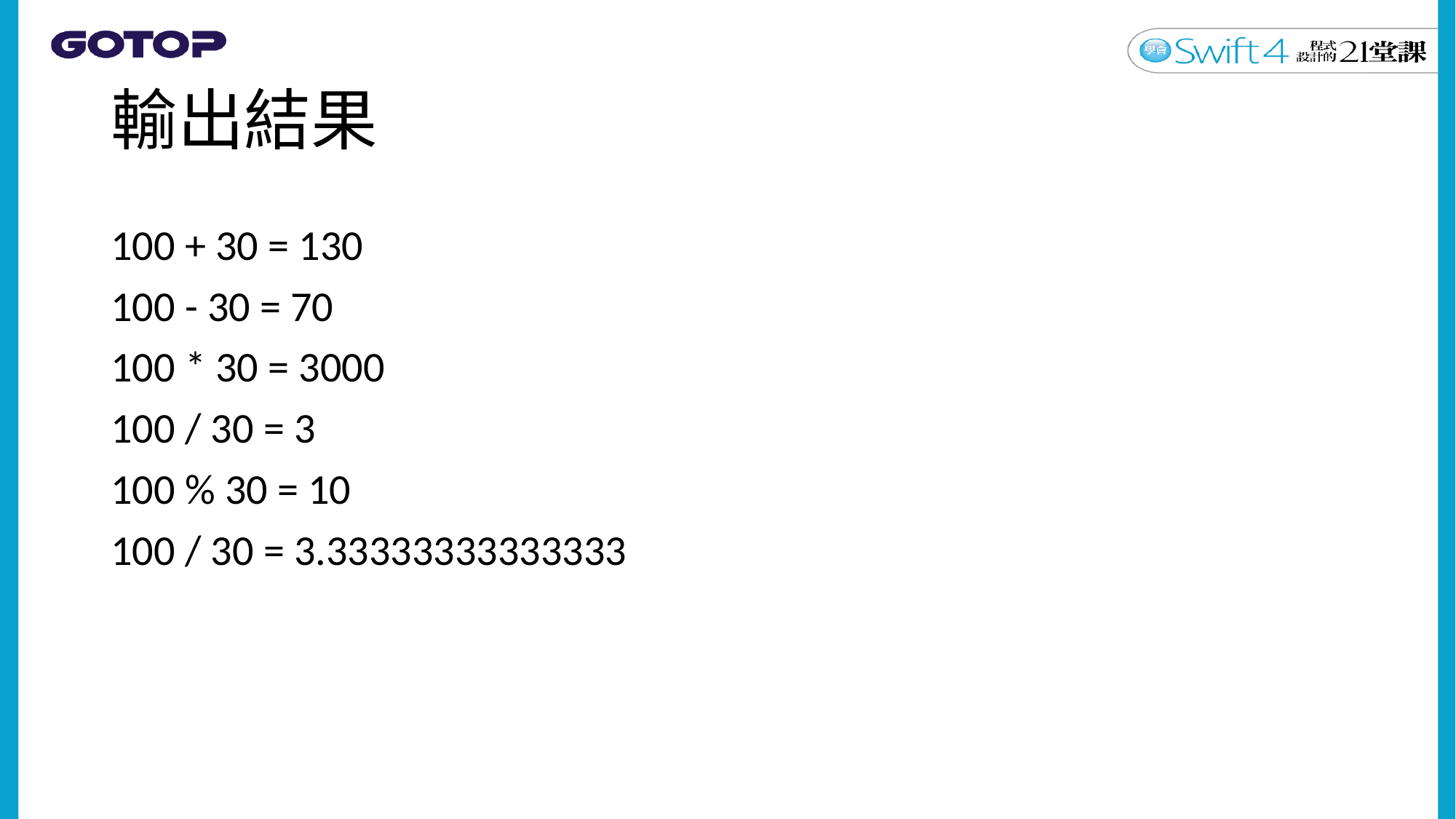

# 輸出結果
100 + 30 = 130
100 - 30 = 70
100 * 30 = 3000
100 / 30 = 3
100 % 30 = 10
100 / 30 = 3.33333333333333